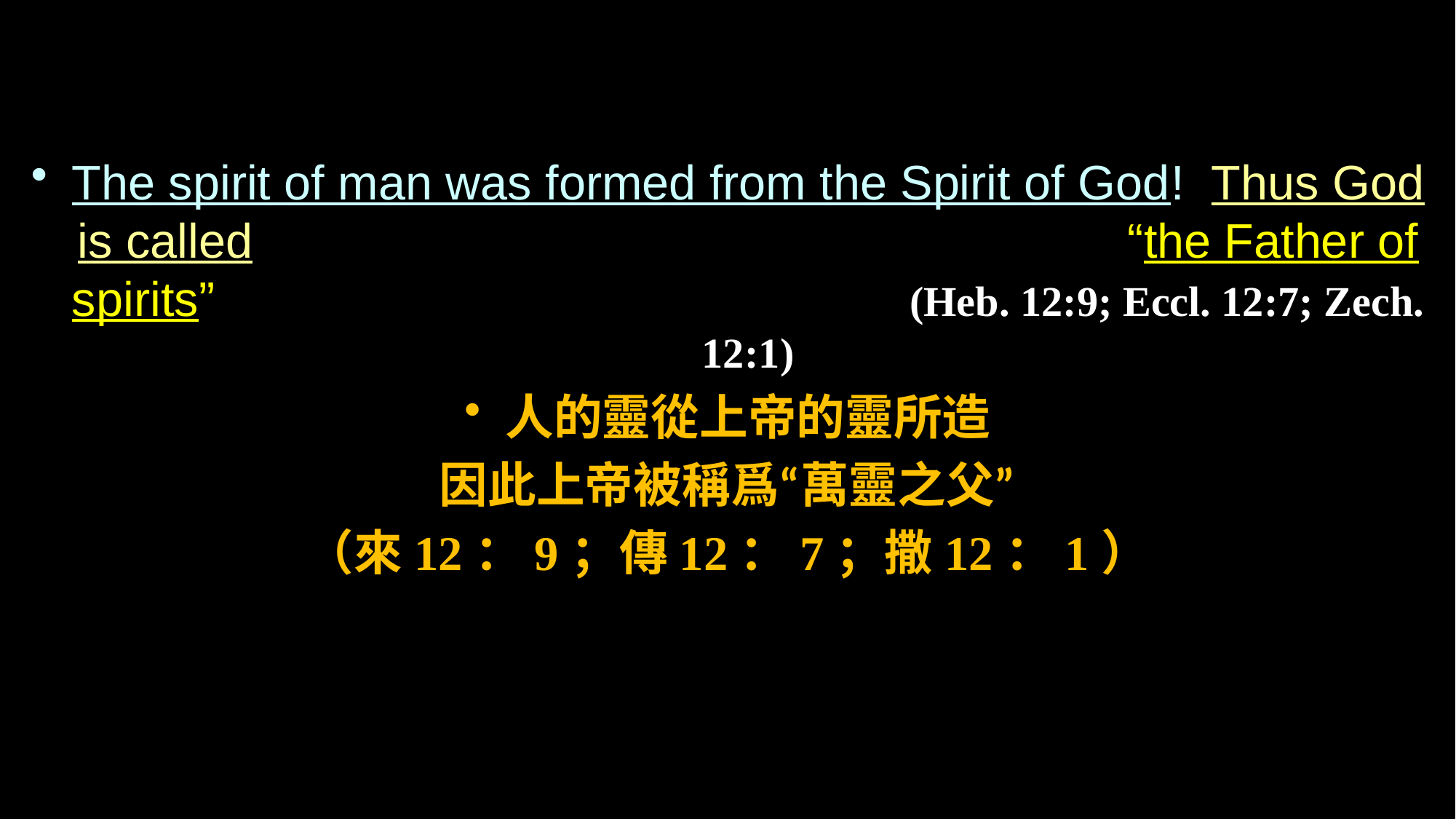

The spirit of man was formed from the Spirit of God!  Thus God is called                                                                 “the Father of spirits”                                                         (Heb. 12:9; Eccl. 12:7; Zech. 12:1)
人的靈從上帝的靈所造
因此上帝被稱爲“萬靈之父”
（來12：9；傳12：7；撒12：1）